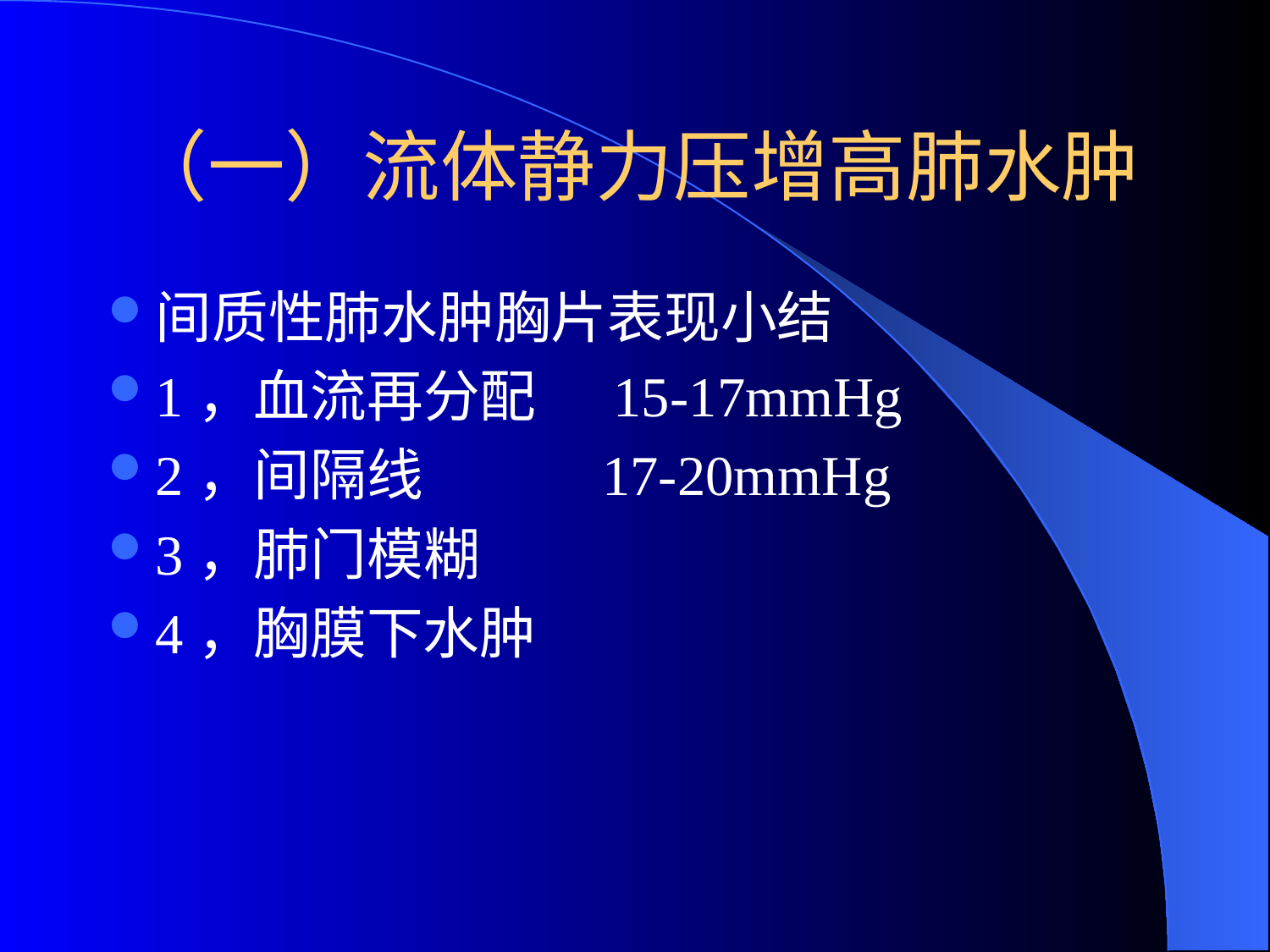

# （一）流体静力压增高肺水肿
间质性肺水肿胸片表现小结
1，血流再分配     15-17mmHg
2，间隔线             17-20mmHg
3，肺门模糊
4，胸膜下水肿